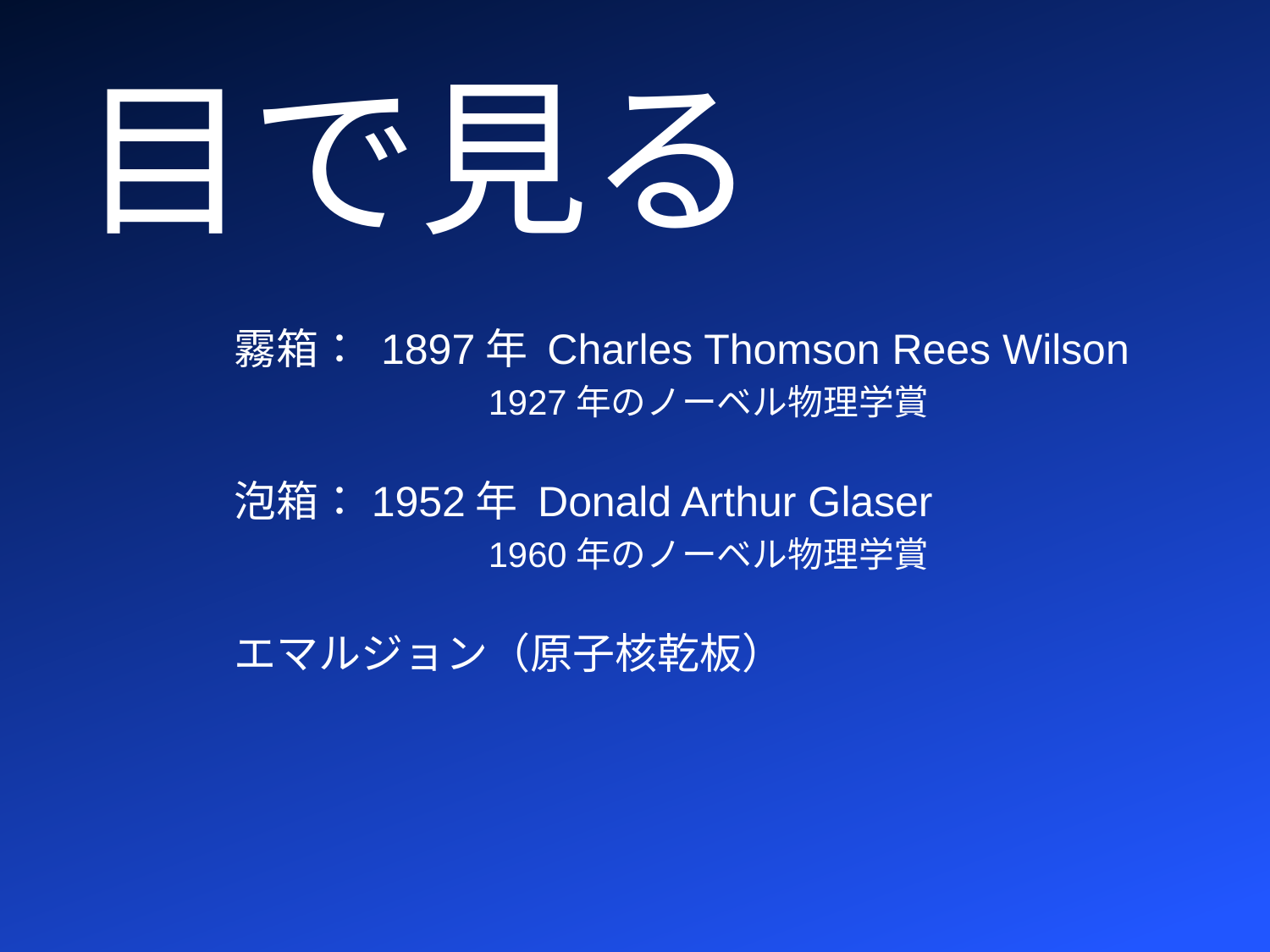

目で見る
霧箱： 1897年 Charles Thomson Rees Wilson
		1927年のノーベル物理学賞

泡箱：1952年 Donald Arthur Glaser
		1960年のノーベル物理学賞

エマルジョン（原子核乾板）